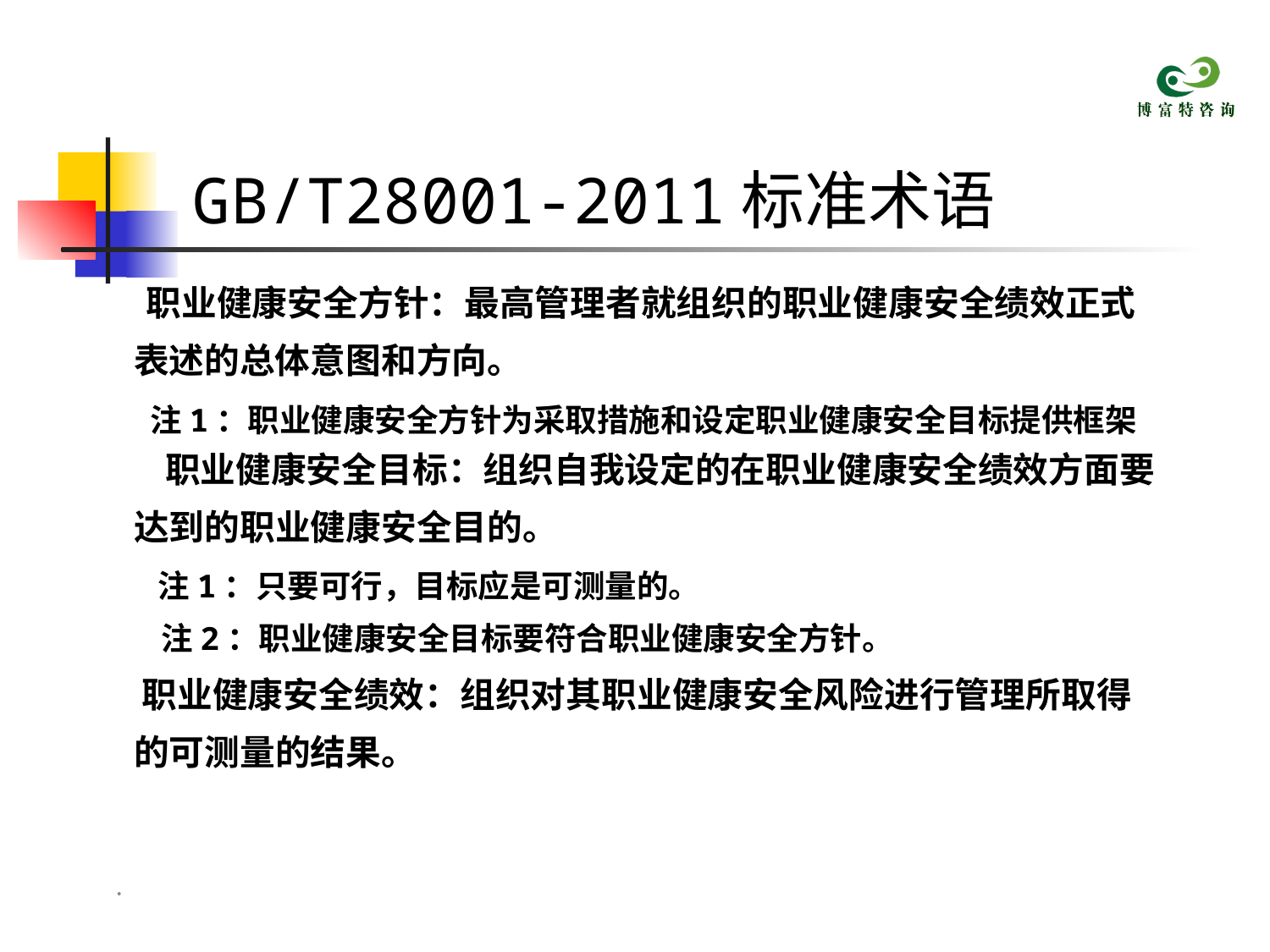

# GB/T28001-2011标准术语
       职业健康安全方针：最高管理者就组织的职业健康安全绩效正式
 表述的总体意图和方向。
   注1：职业健康安全方针为采取措施和设定职业健康安全目标提供框架职业健康安全目标：组织自我设定的在职业健康安全绩效方面要
 达到的职业健康安全目的。
    注1：只要可行，目标应是可测量的。
     注2：职业健康安全目标要符合职业健康安全方针。
  职业健康安全绩效：组织对其职业健康安全风险进行管理所取得
 的可测量的结果。

。

21